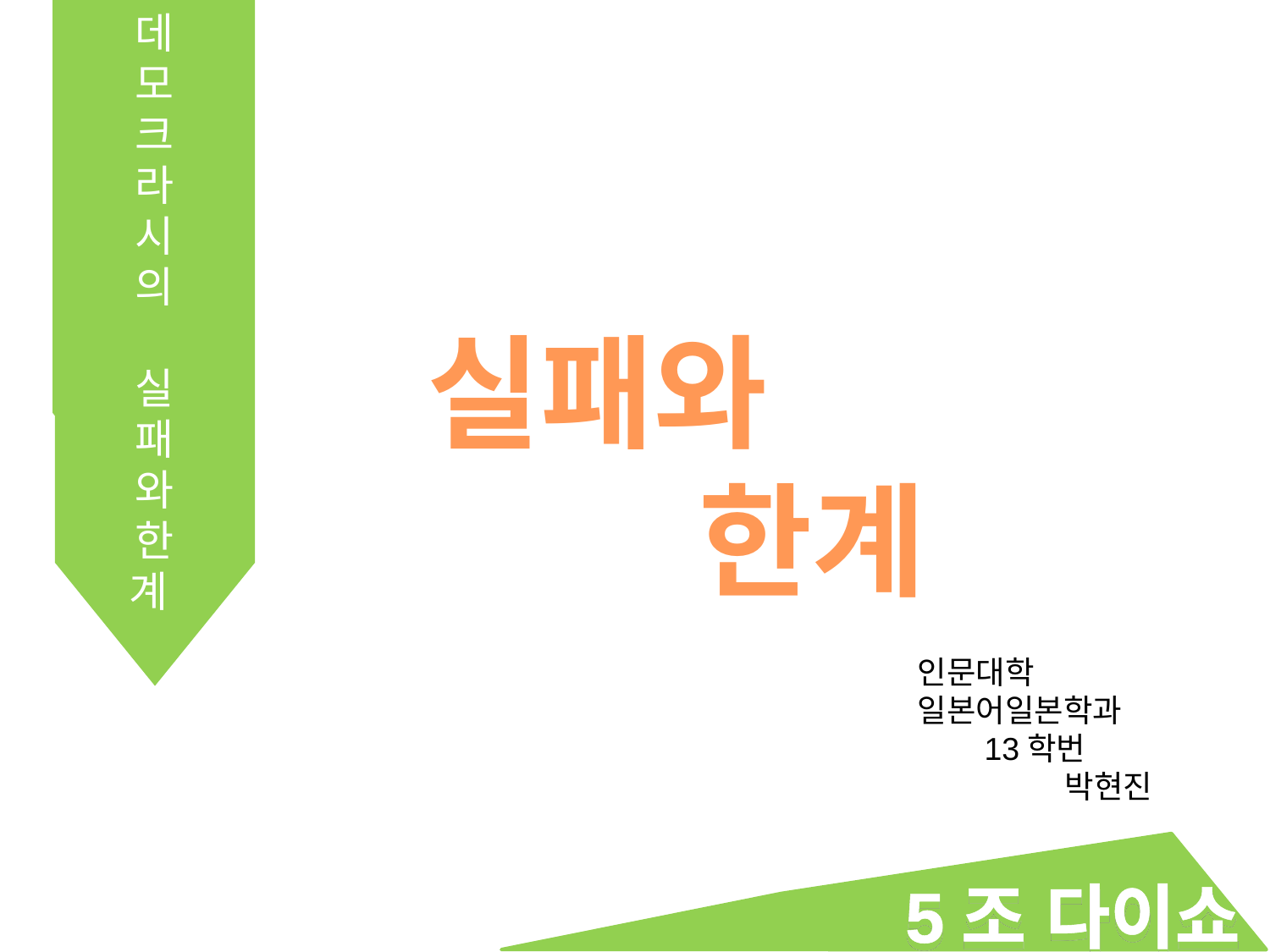

데모크라시
의

실패와
한계
데모크라시

 1
차

실패와
       한계
인문대학
일본어일본학과
13학번
박현진